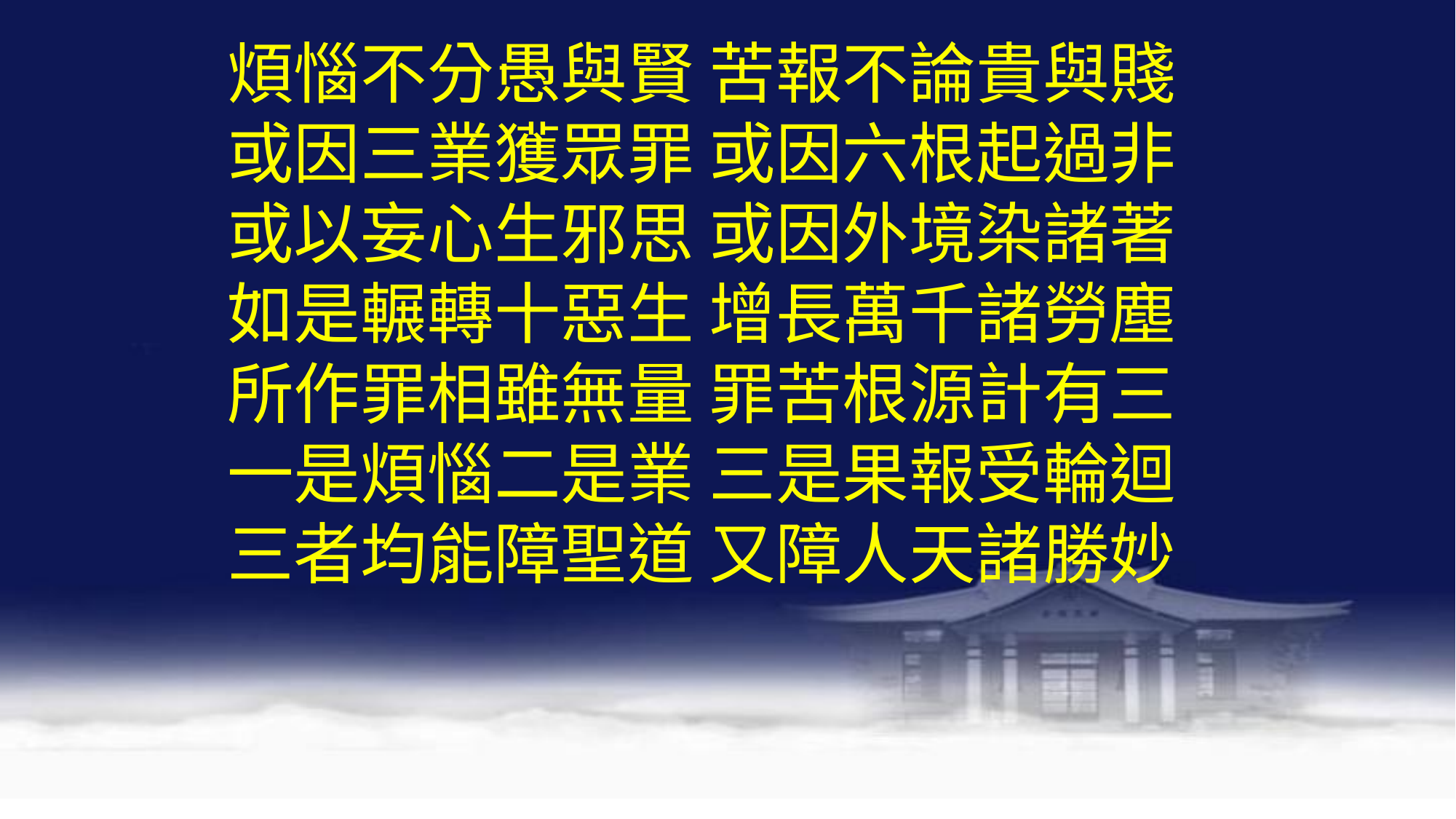

煩惱不分愚與賢 苦報不論貴與賤
或因三業獲眾罪 或因六根起過非
或以妄心生邪思 或因外境染諸著
如是輾轉十惡生 增長萬千諸勞塵
所作罪相雖無量 罪苦根源計有三
一是煩惱二是業 三是果報受輪迴
三者均能障聖道 又障人天諸勝妙